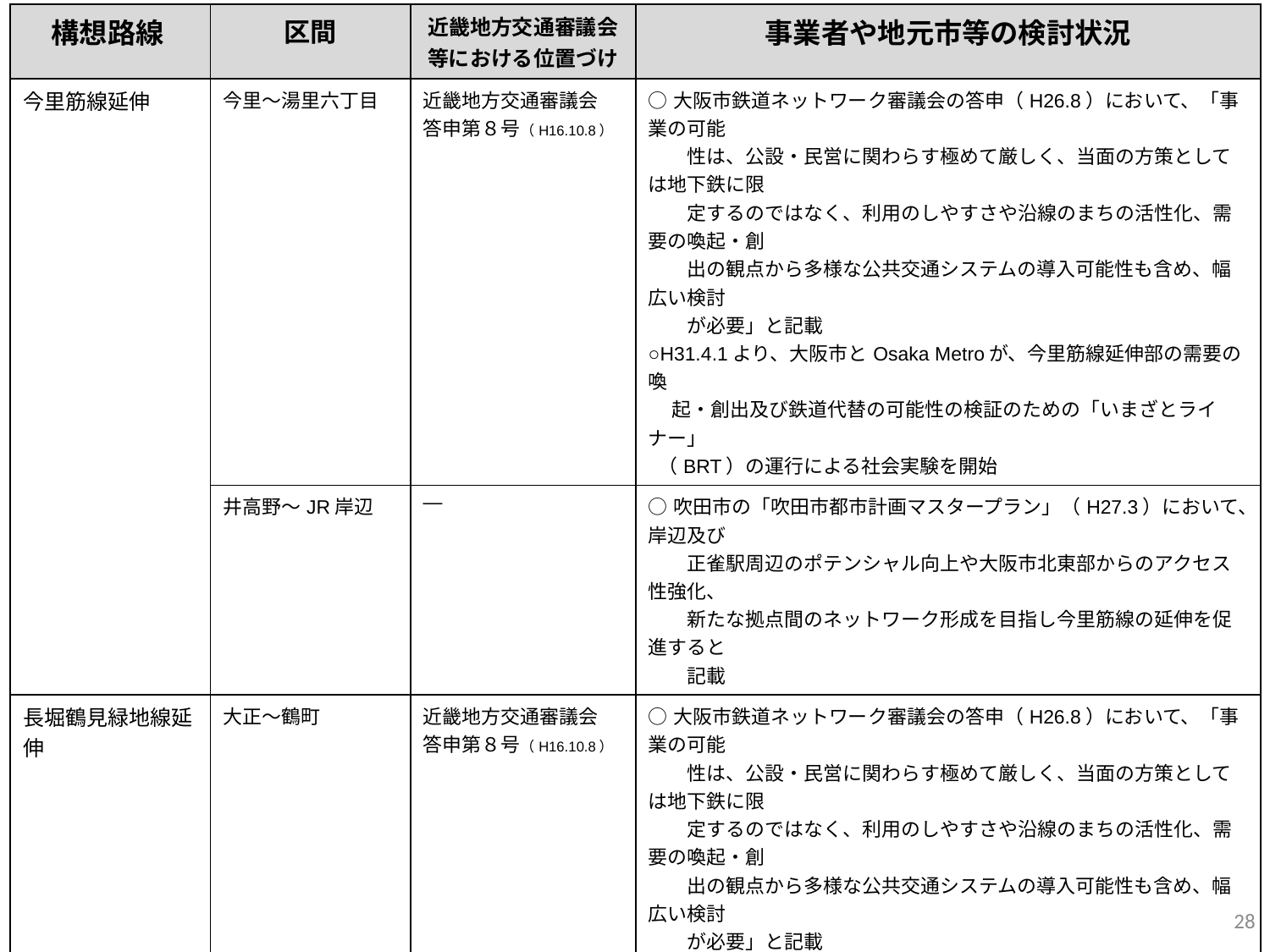

| 構想路線 | 区間 | 近畿地方交通審議会等における位置づけ | 事業者や地元市等の検討状況 |
| --- | --- | --- | --- |
| 今里筋線延伸 | 今里～湯里六丁目 | 近畿地方交通審議会 答申第８号（H16.10.8） | ○大阪市鉄道ネットワーク審議会の答申（H26.8）において、「事業の可能 　　性は、公設・民営に関わらす極めて厳しく、当面の方策としては地下鉄に限 　　定するのではなく、利用のしやすさや沿線のまちの活性化、需要の喚起・創 　　出の観点から多様な公共交通システムの導入可能性も含め、幅広い検討 　　が必要」と記載 ○H31.4.1より、大阪市とOsaka Metroが、今里筋線延伸部の需要の喚 　 起・創出及び鉄道代替の可能性の検証のための「いまざとライナー」 （BRT）の運行による社会実験を開始 |
|  | 井高野～JR岸辺 | ― | ○吹田市の「吹田市都市計画マスタープラン」（H27.3）において、岸辺及び 　　正雀駅周辺のポテンシャル向上や大阪市北東部からのアクセス性強化、 　　新たな拠点間のネットワーク形成を目指し今里筋線の延伸を促進すると 　　記載 |
| 長堀鶴見緑地線延伸 | 大正～鶴町 | 近畿地方交通審議会 答申第８号（H16.10.8） | ○大阪市鉄道ネットワーク審議会の答申（H26.8）において、「事業の可能 　　性は、公設・民営に関わらす極めて厳しく、当面の方策としては地下鉄に限 　　定するのではなく、利用のしやすさや沿線のまちの活性化、需要の喚起・創 　　出の観点から多様な公共交通システムの導入可能性も含め、幅広い検討 　　が必要」と記載 |
| 敷津長吉線 | 住之江公園～喜連瓜破間 | 運輸政策審議会 答申第10号（H1.5.31） | ○大阪市鉄道ネットワーク審議会の答申（H26.8）において、「事業の可能 　　性は、公設・民営に関わらす極めて厳しく、当面の方策としては地下鉄に限 　　定するのではなく、利用のしやすさや沿線のまちの活性化、需要の喚起・創 　　出の観点から多様な公共交通システムの導入可能性も含め、幅広い検討 　　が必要」と記載 |
| 千日前線延伸 | 南巽～弥刀方面 | 運輸政策審議会 答申第10号（H1.5.31） | ○大阪市鉄道ネットワーク審議会の答申（H26.8）において、「事業の可能 　　性は、公設・民営に関わらす極めて厳しく、当面の方策としては地下鉄に限 　　定するのではなく、利用のしやすさや沿線のまちの活性化、需要の喚起・創 　　出の観点から多様な公共交通システムの導入可能性も含め、幅広い検討 　　が必要」と記載 |
| モノレール延伸 | （仮称）瓜生堂～（堺方面） | 運輸政策審議会 答申第10号（H1.5.31） | ○堺市がH30年度より、総合交通体系調査として、モノレールの堺方面延伸 　の事業性等に関する調査検討に着手 |
| 泉北高速鉄道延伸 | 和泉中央～水間鉄道名越 | ― | ○岸和田市が新線整備の環境づくりとして、「泉州山手線沿道のまちづくりの 　方針」（H28.12）を策定、沿線の土地区画整理事業調査などを実施中 ○岸和田市交通まちづくりアクションプラン【地域公共交通網形成計画　 　（H29.11）】【総合交通戦略（H31.2）】において、泉北高速鉄道 　和泉中央駅からの延伸を検討すると記載 |
28